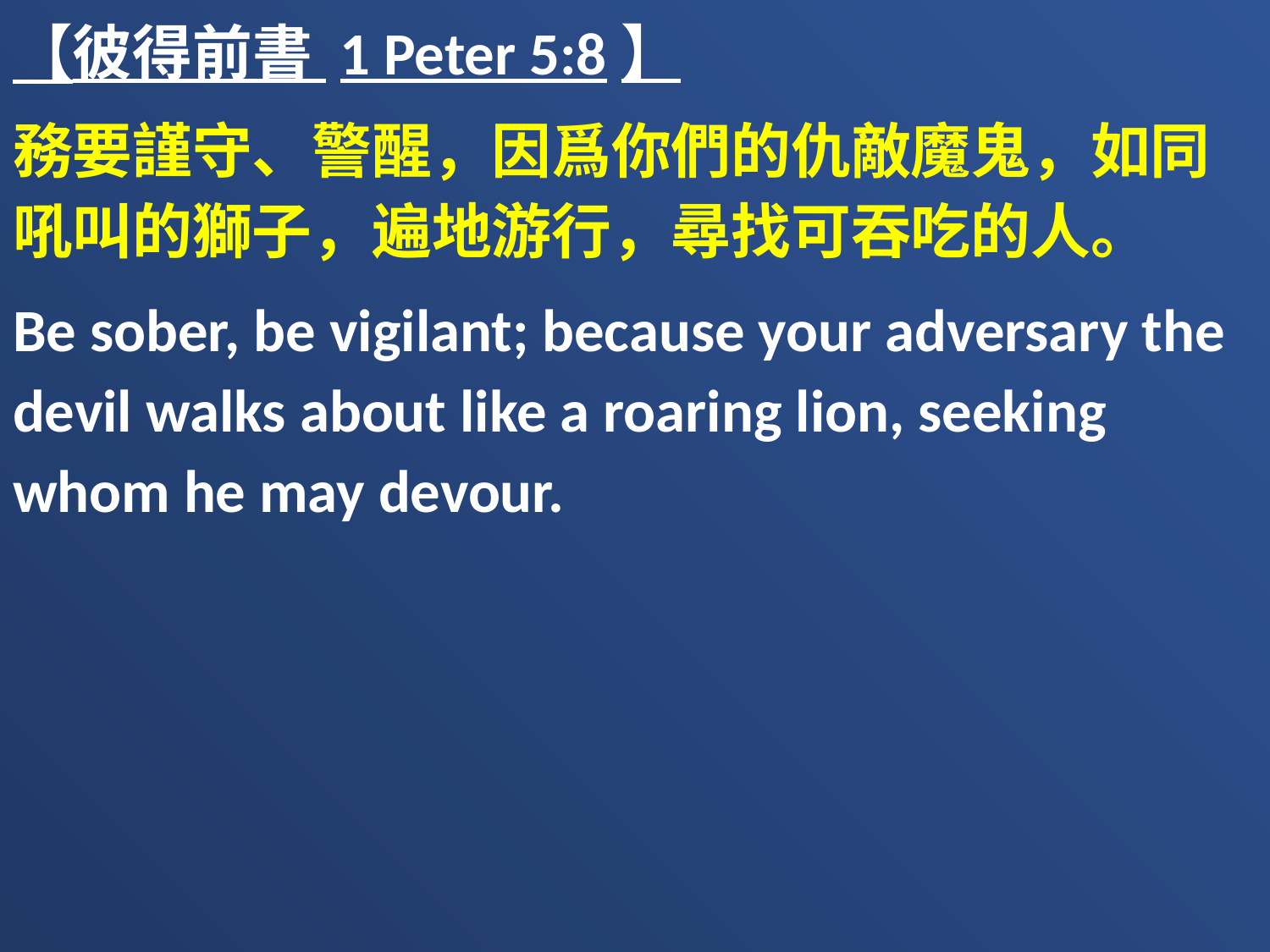

【彼得前書 1 Peter 5:8】
務要謹守、警醒，因爲你們的仇敵魔鬼，如同吼叫的獅子，遍地游行，尋找可吞吃的人。
Be sober, be vigilant; because your adversary the devil walks about like a roaring lion, seeking whom he may devour.